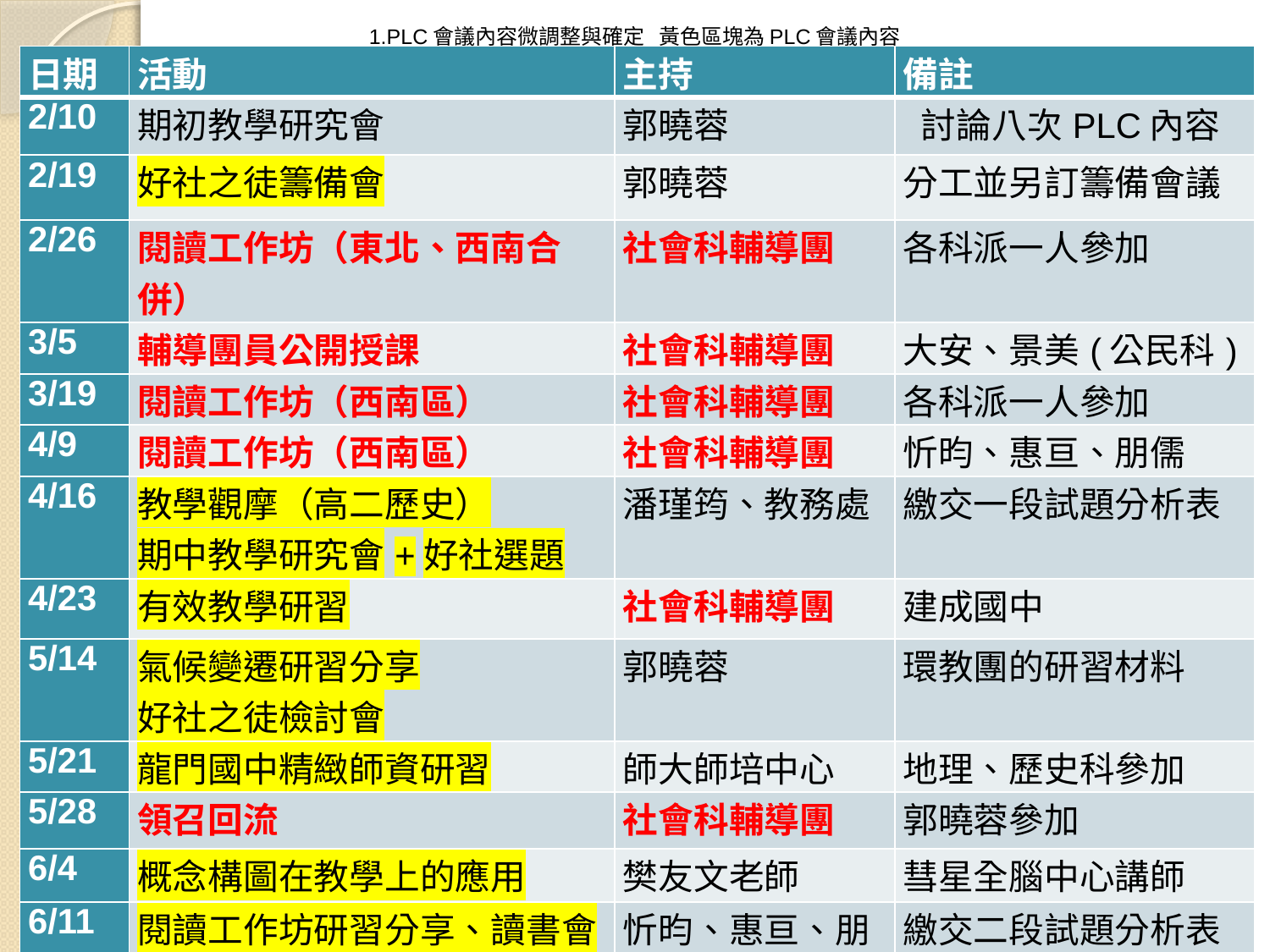

1.PLC會議內容微調整與確定   黃色區塊為PLC會議內容
| 日期 | 活動 | 主持 | 備註 |
| --- | --- | --- | --- |
| 2/10 | 期初教學研究會 | 郭曉蓉 | 討論八次PLC內容 |
| 2/19 | 好社之徒籌備會 | 郭曉蓉 | 分工並另訂籌備會議 |
| 2/26 | 閱讀工作坊（東北、西南合併） | 社會科輔導團 | 各科派一人參加 |
| 3/5 | 輔導團員公開授課 | 社會科輔導團 | 大安、景美(公民科) |
| 3/19 | 閱讀工作坊（西南區） | 社會科輔導團 | 各科派一人參加 |
| 4/9 | 閱讀工作坊（西南區） | 社會科輔導團 | 忻昀、惠亘、朋儒 |
| 4/16 | 教學觀摩（高二歷史） 期中教學研究會+好社選題 | 潘瑾筠、教務處 | 繳交一段試題分析表 |
| 4/23 | 有效教學研習 | 社會科輔導團 | 建成國中 |
| 5/14 | 氣候變遷研習分享 好社之徒檢討會 | 郭曉蓉 | 環教團的研習材料 |
| 5/21 | 龍門國中精緻師資研習 | 師大師培中心 | 地理、歷史科參加 |
| 5/28 | 領召回流 | 社會科輔導團 | 郭曉蓉參加 |
| 6/4 | 概念構圖在教學上的應用 | 樊友文老師 | 彗星全腦中心講師 |
| 6/11 | 閱讀工作坊研習分享、讀書會 | 忻昀、惠亘、朋儒、舒莊 | 繳交二段試題分析表 |
| 6/18 | 期末教學研究會 | 郭曉蓉 |  |